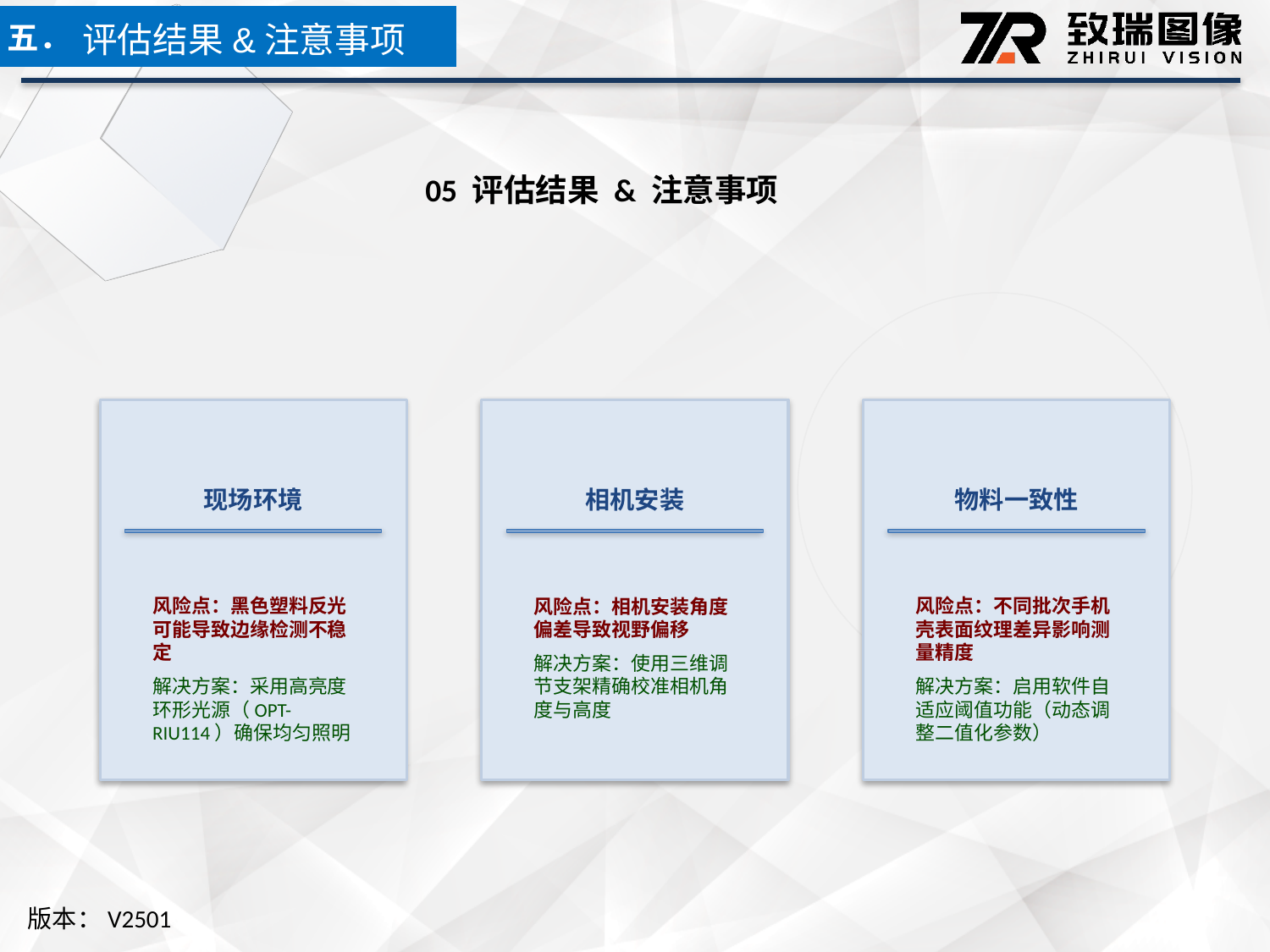

五．
评估结果&注意事项

05 评估结果 & 注意事项

现场环境

相机安装

物料一致性

风险点：黑色塑料反光可能导致边缘检测不稳定
解决方案：采用高亮度环形光源（OPT-RIU114）确保均匀照明

风险点：相机安装角度偏差导致视野偏移
解决方案：使用三维调节支架精确校准相机角度与高度

风险点：不同批次手机壳表面纹理差异影响测量精度
解决方案：启用软件自适应阈值功能（动态调整二值化参数）